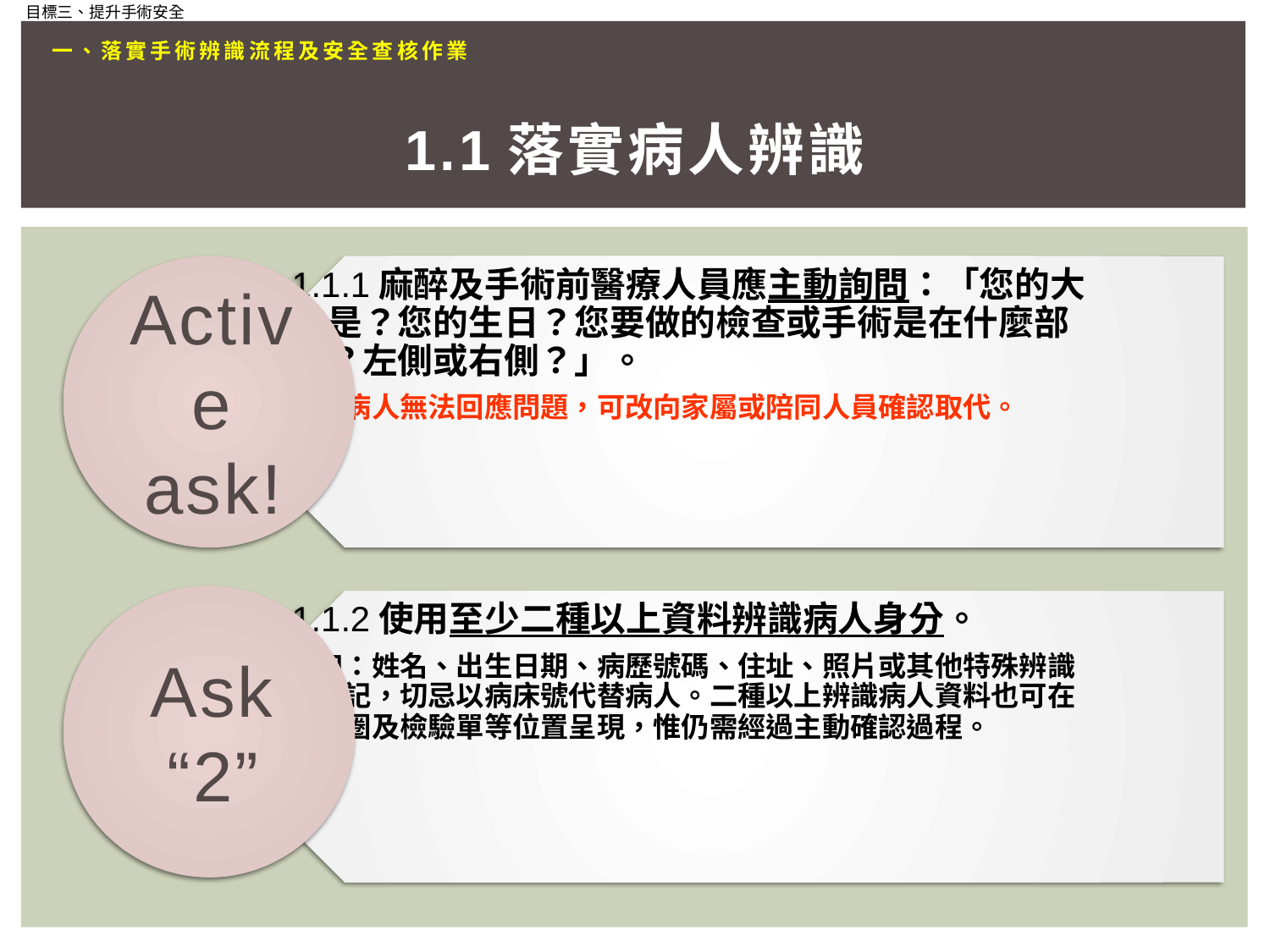

一、落實手術辨識流程及安全查核作業
# 1.1落實病人辨識
Active ask!
1.1.1麻醉及手術前醫療人員應主動詢問：「您的大名是？您的生日？您要做的檢查或手術是在什麼部位？左側或右側？」。
如病人無法回應問題，可改向家屬或陪同人員確認取代。
1.1.2使用至少二種以上資料辨識病人身分。
如：姓名、出生日期、病歷號碼、住址、照片或其他特殊辨識標記，切忌以病床號代替病人。二種以上辨識病人資料也可在手圈及檢驗單等位置呈現，惟仍需經過主動確認過程。
Ask “2”